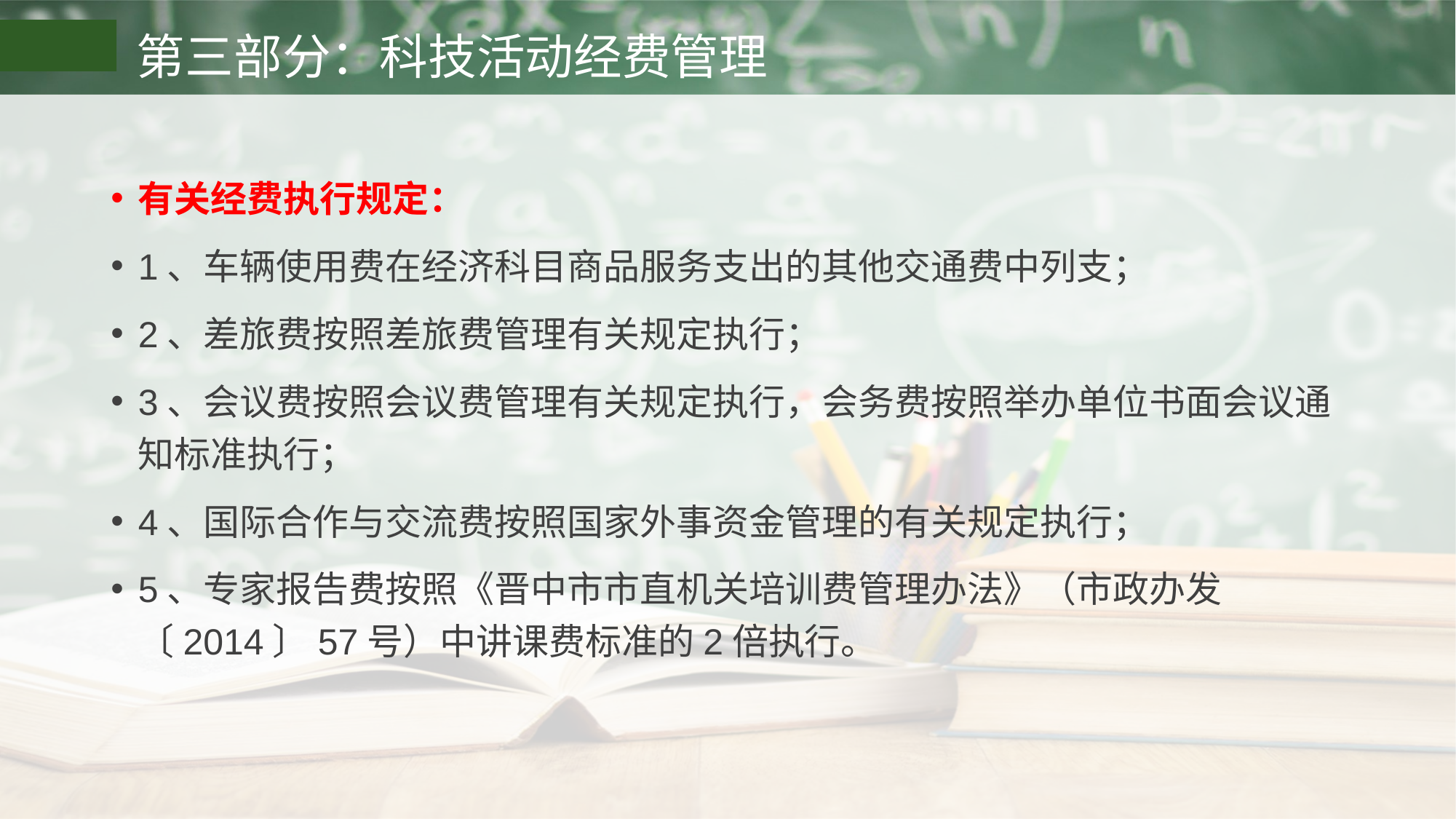

# 第三部分：科技活动经费管理
有关经费执行规定：
1、车辆使用费在经济科目商品服务支出的其他交通费中列支；
2、差旅费按照差旅费管理有关规定执行；
3、会议费按照会议费管理有关规定执行，会务费按照举办单位书面会议通知标准执行；
4、国际合作与交流费按照国家外事资金管理的有关规定执行；
5、专家报告费按照《晋中市市直机关培训费管理办法》（市政办发〔2014〕57号）中讲课费标准的2倍执行。